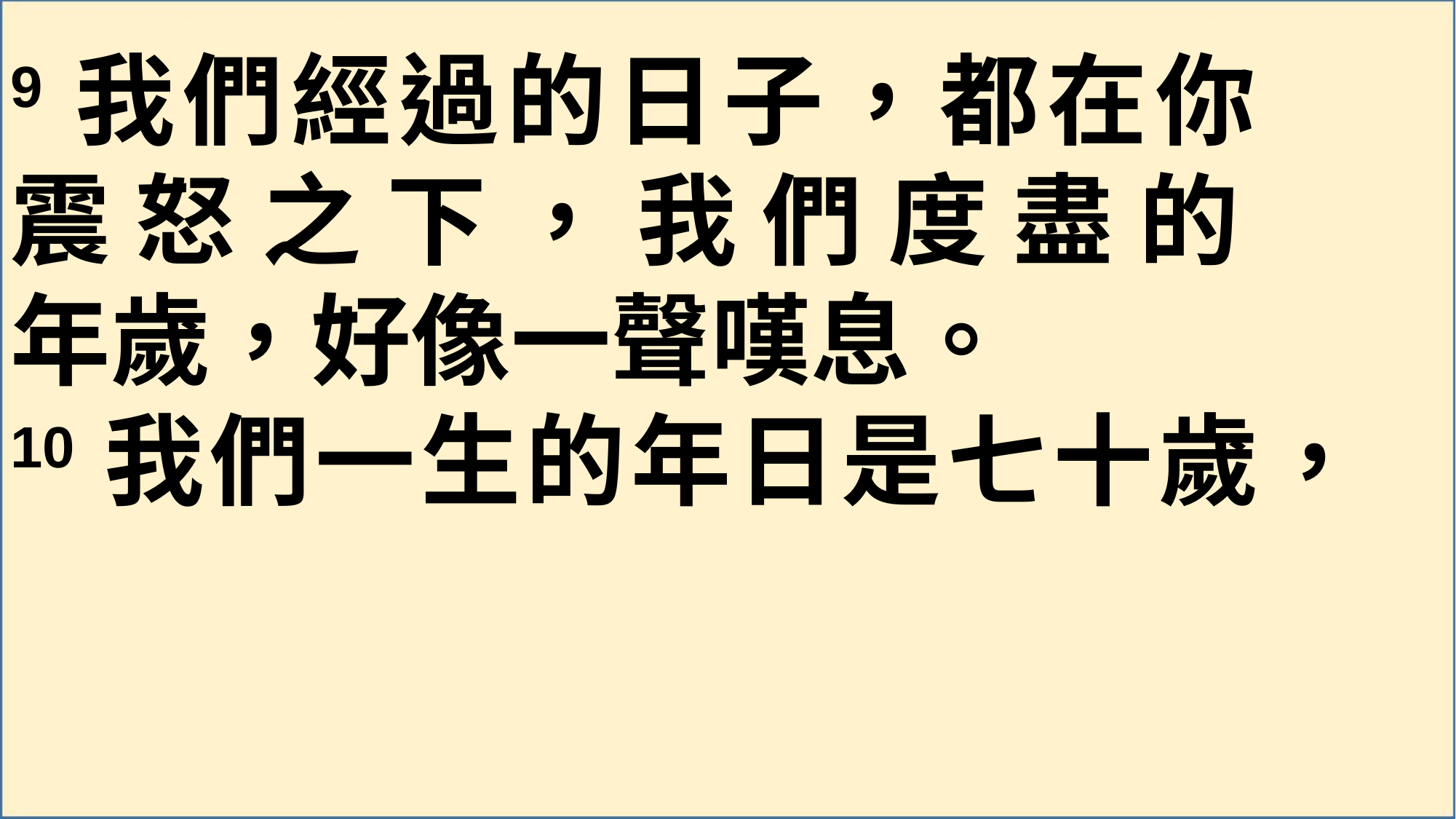

9我們經過的日子，都在你
震怒之下，我們度盡的
年歲，好像一聲嘆息。
10我們一生的年日是七十歲，